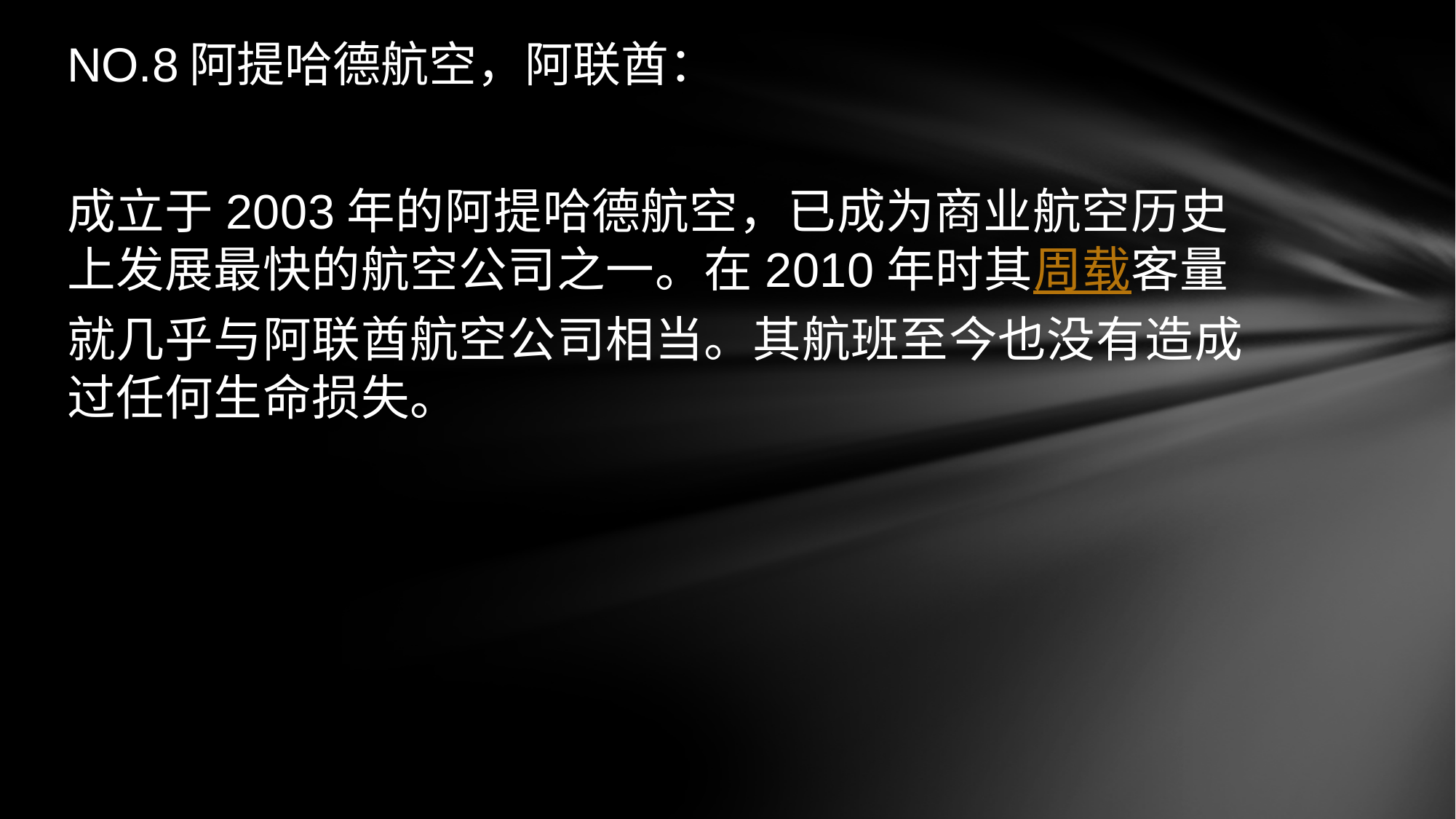

# NO.8阿提哈德航空，阿联酋：
成立于2003年的阿提哈德航空，已成为商业航空历史上发展最快的航空公司之一。在2010年时其周载客量就几乎与阿联酋航空公司相当。其航班至今也没有造成过任何生命损失。